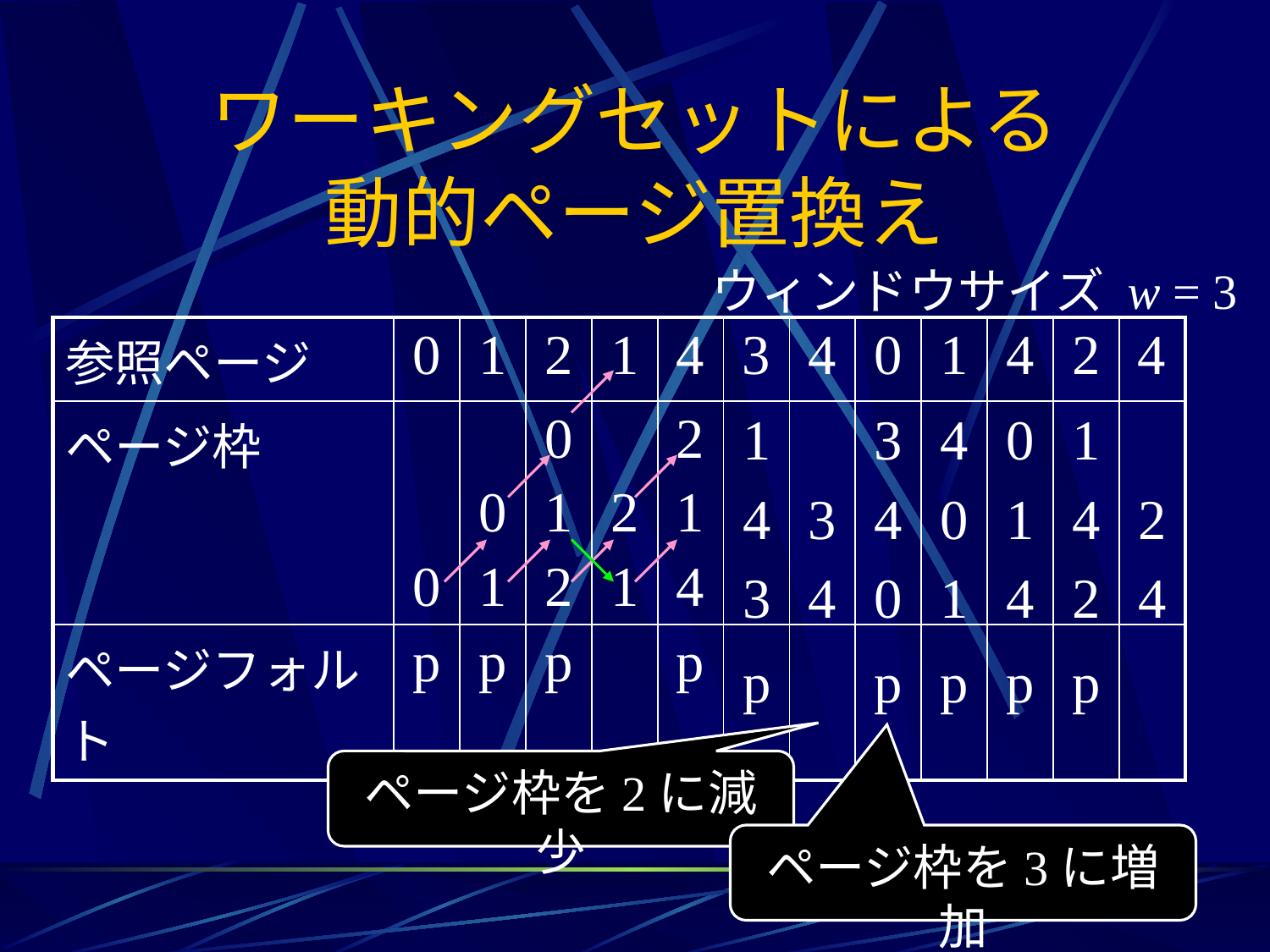

# ワーキングセットによる 動的ページ置換え
ウィンドウサイズ w = 3
| 参照ページ | 0 | 1 | 2 | 1 | 4 | 3 | 4 | 0 | 1 | 4 | 2 | 4 |
| --- | --- | --- | --- | --- | --- | --- | --- | --- | --- | --- | --- | --- |
| ページ枠 | 0 | 0 1 | 0 1 2 | 2 1 | 2 1 4 |  |  |  |  |  |  |  |
| ページフォルト | p | p | p |  | p |  |  |  |  |  |  |  |

1
4
3
p

3
4
3
4
0
p
4
0
1
p
0
1
4
p
1
4
2
p

2
4

ページ枠を2に減少
ページ枠を3に増加